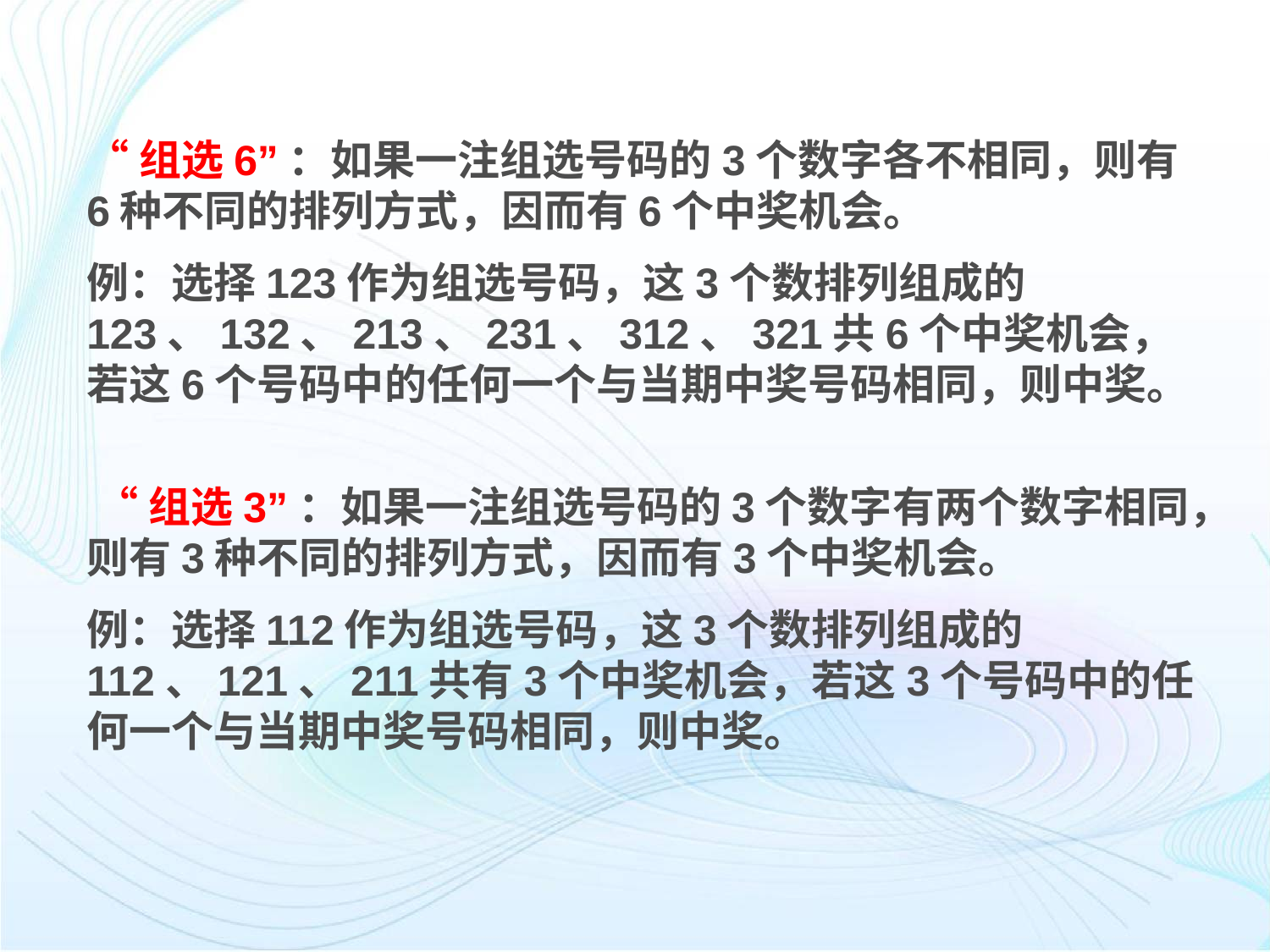

“组选6”：如果一注组选号码的3个数字各不相同，则有6种不同的排列方式，因而有6个中奖机会。
例：选择123作为组选号码，这3个数排列组成的123、132、213、231、312、321共6个中奖机会，若这6个号码中的任何一个与当期中奖号码相同，则中奖。
 “组选3”：如果一注组选号码的3个数字有两个数字相同，则有3种不同的排列方式，因而有3个中奖机会。
例：选择112作为组选号码，这3个数排列组成的112、121、211共有3个中奖机会，若这3个号码中的任何一个与当期中奖号码相同，则中奖。